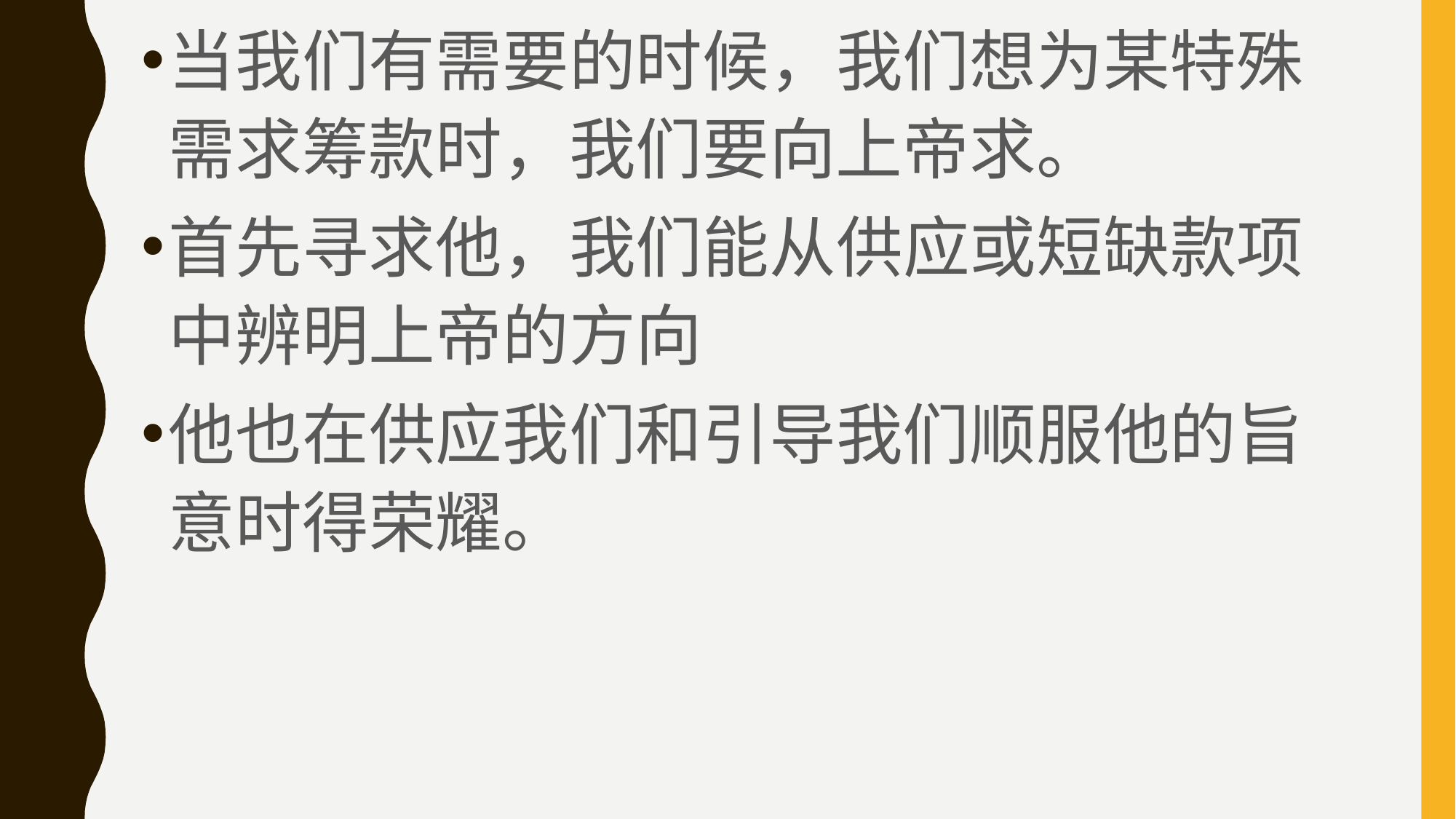

当我们有需要的时候，我们想为某特殊需求筹款时，我们要向上帝求。
首先寻求他，我们能从供应或短缺款项中辨明上帝的方向
他也在供应我们和引导我们顺服他的旨意时得荣耀。